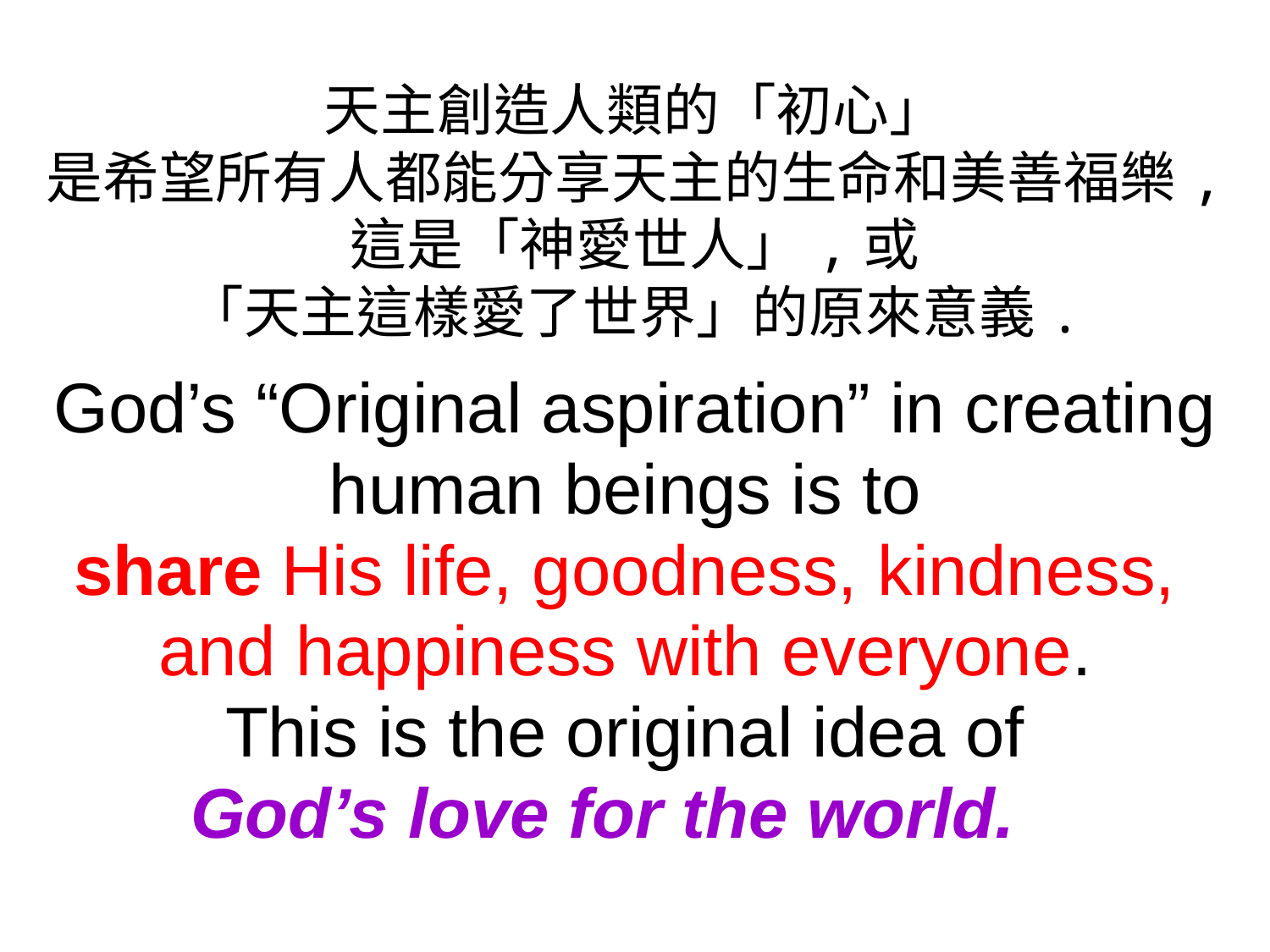

天主創造人類的「初心」
是希望所有人都能分享天主的生命和美善福樂,
這是「神愛世人」,或
「天主這樣愛了世界」的原來意義.
God’s “Original aspiration” in creating human beings is to
share His life, goodness, kindness,
and happiness with everyone.
This is the original idea of
God’s love for the world.